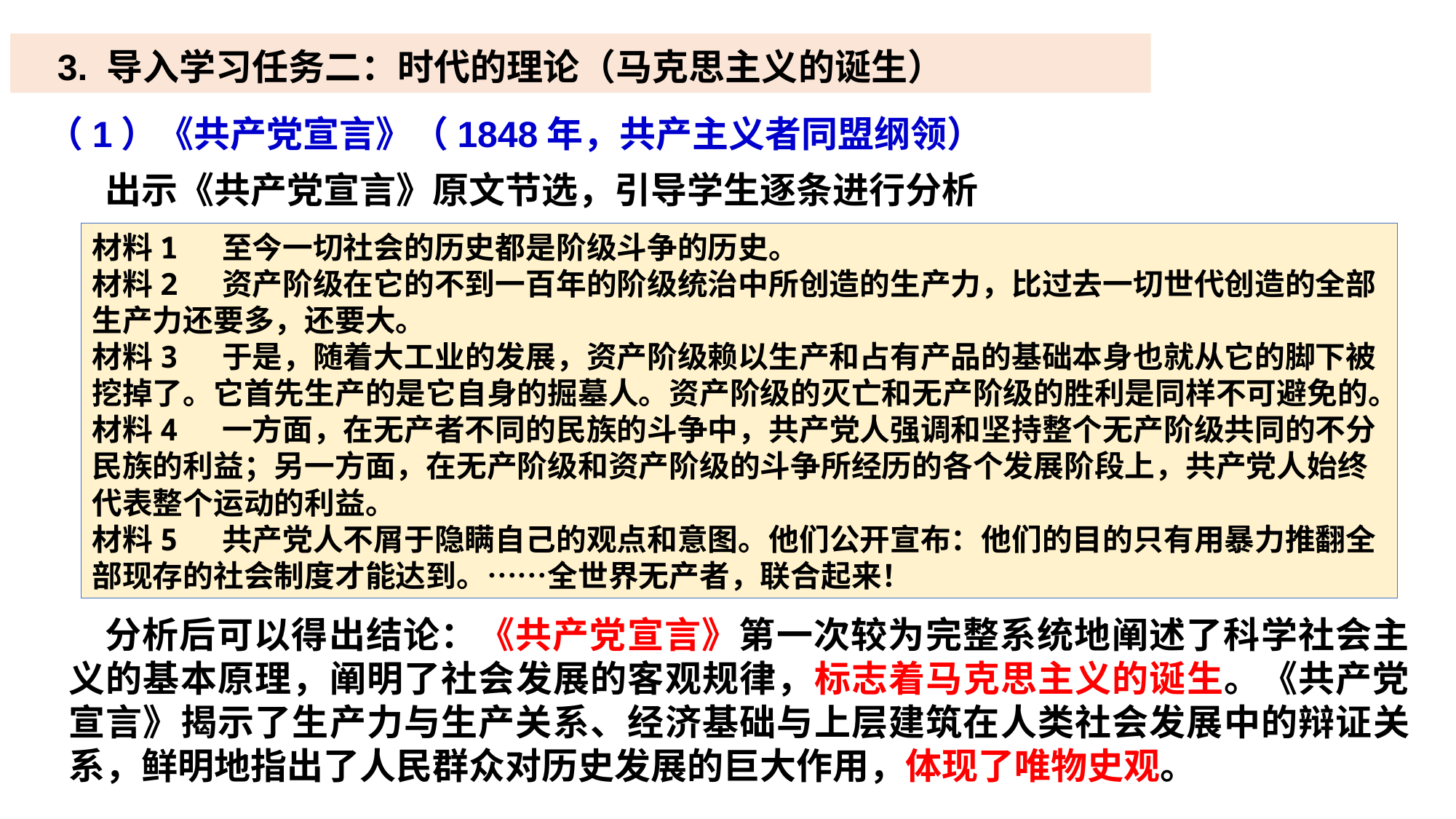

3. 导入学习任务二：时代的理论（马克思主义的诞生）
（1）《共产党宣言》（1848年，共产主义者同盟纲领）
出示《共产党宣言》原文节选，引导学生逐条进行分析
材料1  至今一切社会的历史都是阶级斗争的历史。
材料2  资产阶级在它的不到一百年的阶级统治中所创造的生产力，比过去一切世代创造的全部生产力还要多，还要大。
材料3  于是，随着大工业的发展，资产阶级赖以生产和占有产品的基础本身也就从它的脚下被挖掉了。它首先生产的是它自身的掘墓人。资产阶级的灭亡和无产阶级的胜利是同样不可避免的。
材料4  一方面，在无产者不同的民族的斗争中，共产党人强调和坚持整个无产阶级共同的不分民族的利益；另一方面，在无产阶级和资产阶级的斗争所经历的各个发展阶段上，共产党人始终代表整个运动的利益。
材料5  共产党人不屑于隐瞒自己的观点和意图。他们公开宣布：他们的目的只有用暴力推翻全部现存的社会制度才能达到。……全世界无产者，联合起来！
分析后可以得出结论：《共产党宣言》第一次较为完整系统地阐述了科学社会主义的基本原理，阐明了社会发展的客观规律，标志着马克思主义的诞生。《共产党宣言》揭示了生产力与生产关系、经济基础与上层建筑在人类社会发展中的辩证关系，鲜明地指出了人民群众对历史发展的巨大作用，体现了唯物史观。